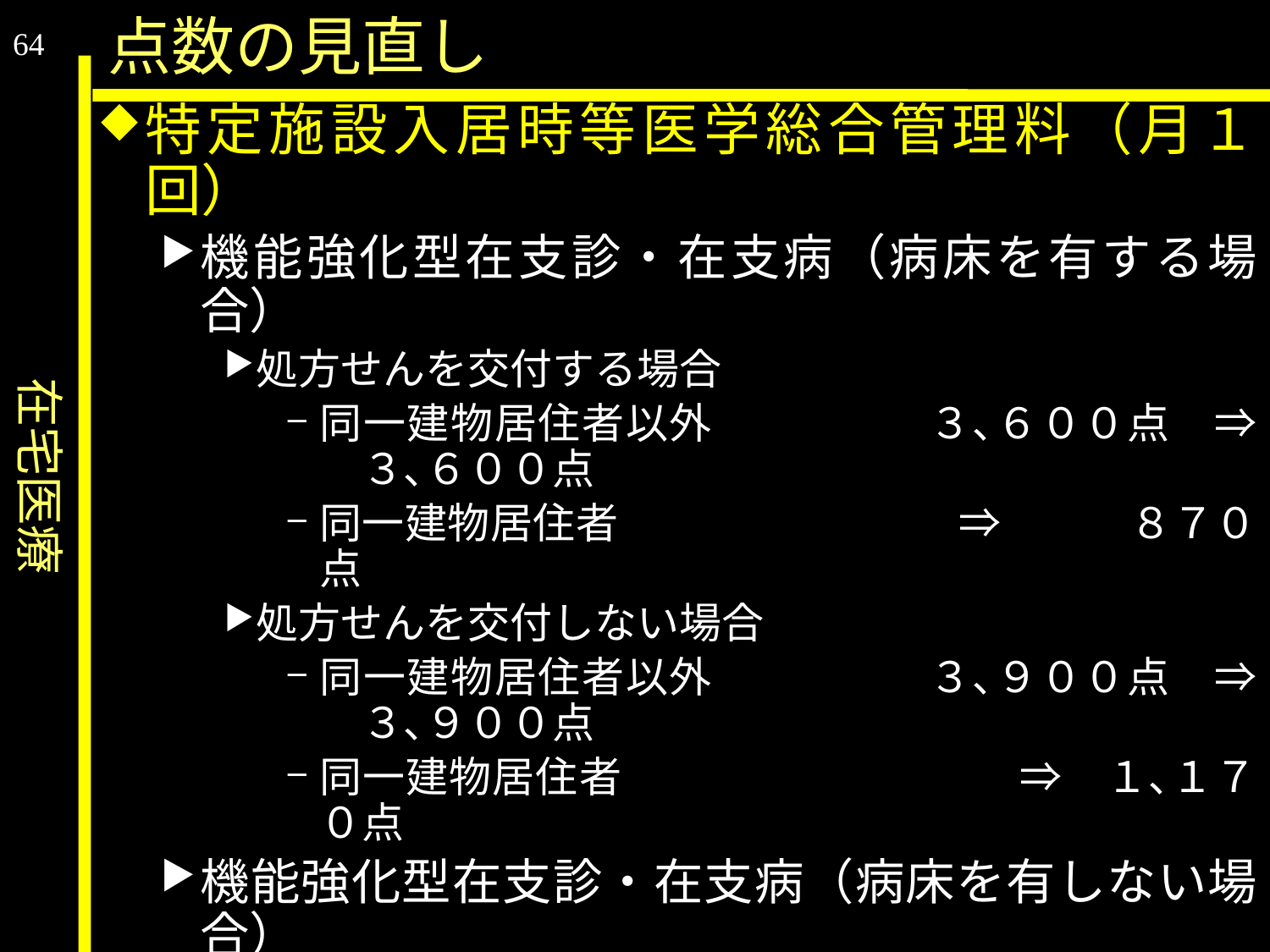

在宅医療
点数の見直し
64

特定施設入居時等医学総合管理料（月１回）
機能強化型在支診・在支病（病床を有する場合）
処方せんを交付する場合
同一建物居住者以外	　　３､６００点　⇒　３､６００点
同一建物居住者			⇒　　　８７０点
処方せんを交付しない場合
同一建物居住者以外	　　３､９００点　⇒　３､９００点
同一建物居住者		　 　　　⇒　１､１７０点
機能強化型在支診・在支病（病床を有しない場合）
処方せんを交付する場合
同一建物居住者以外	　　３､３００点　⇒　３､３００点
同一建物居住者			⇒　　　８００点
処方せんを交付しない場合
同一建物居住者以外	　　３､６００点　⇒　３､６００点
同一建物居住者		　 　　　⇒　１､１００点